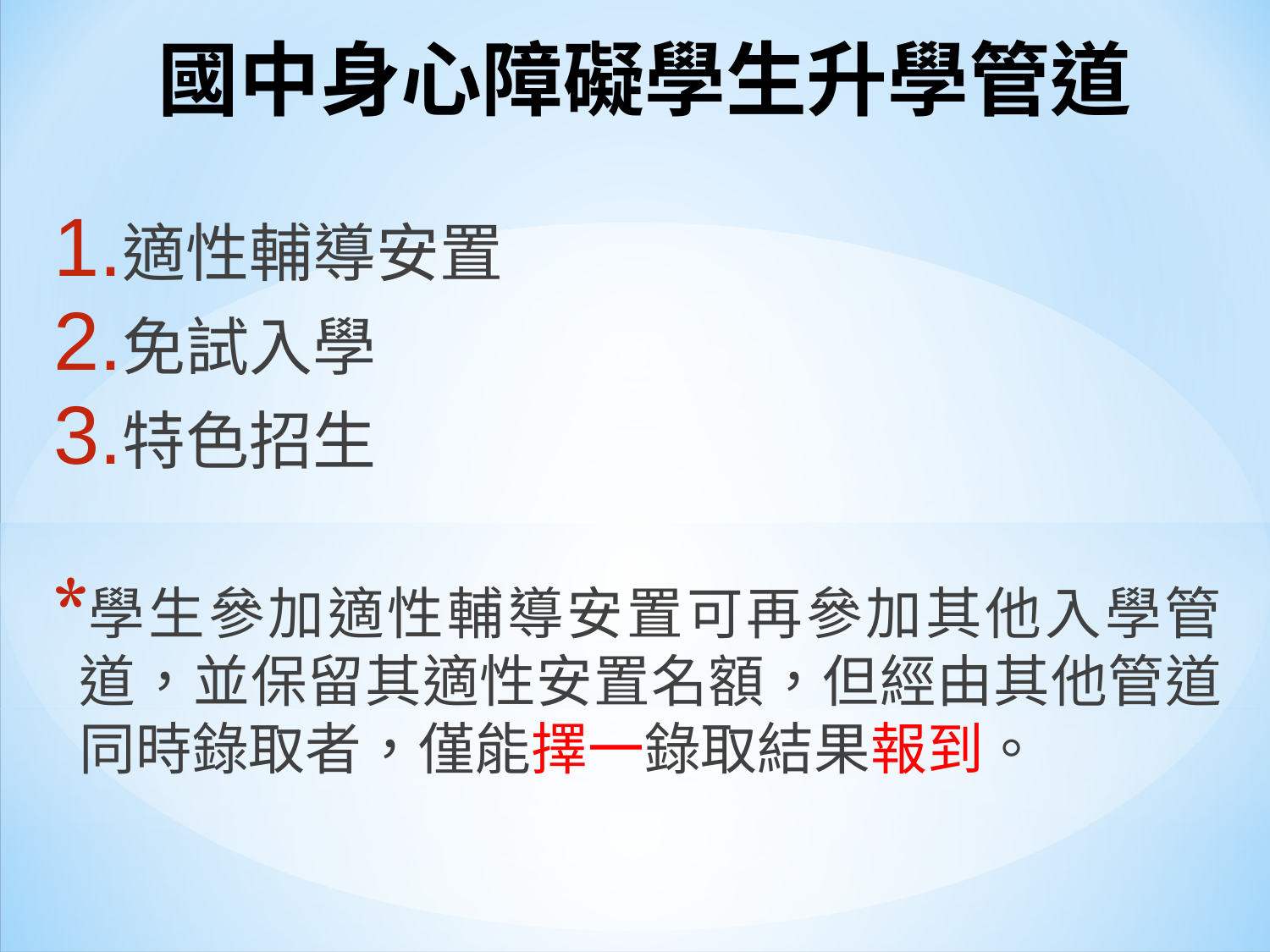

# 國中身心障礙學生升學管道
適性輔導安置
免試入學
特色招生

學生參加適性輔導安置可再參加其他入學管道，並保留其適性安置名額，但經由其他管道同時錄取者，僅能擇一錄取結果報到。